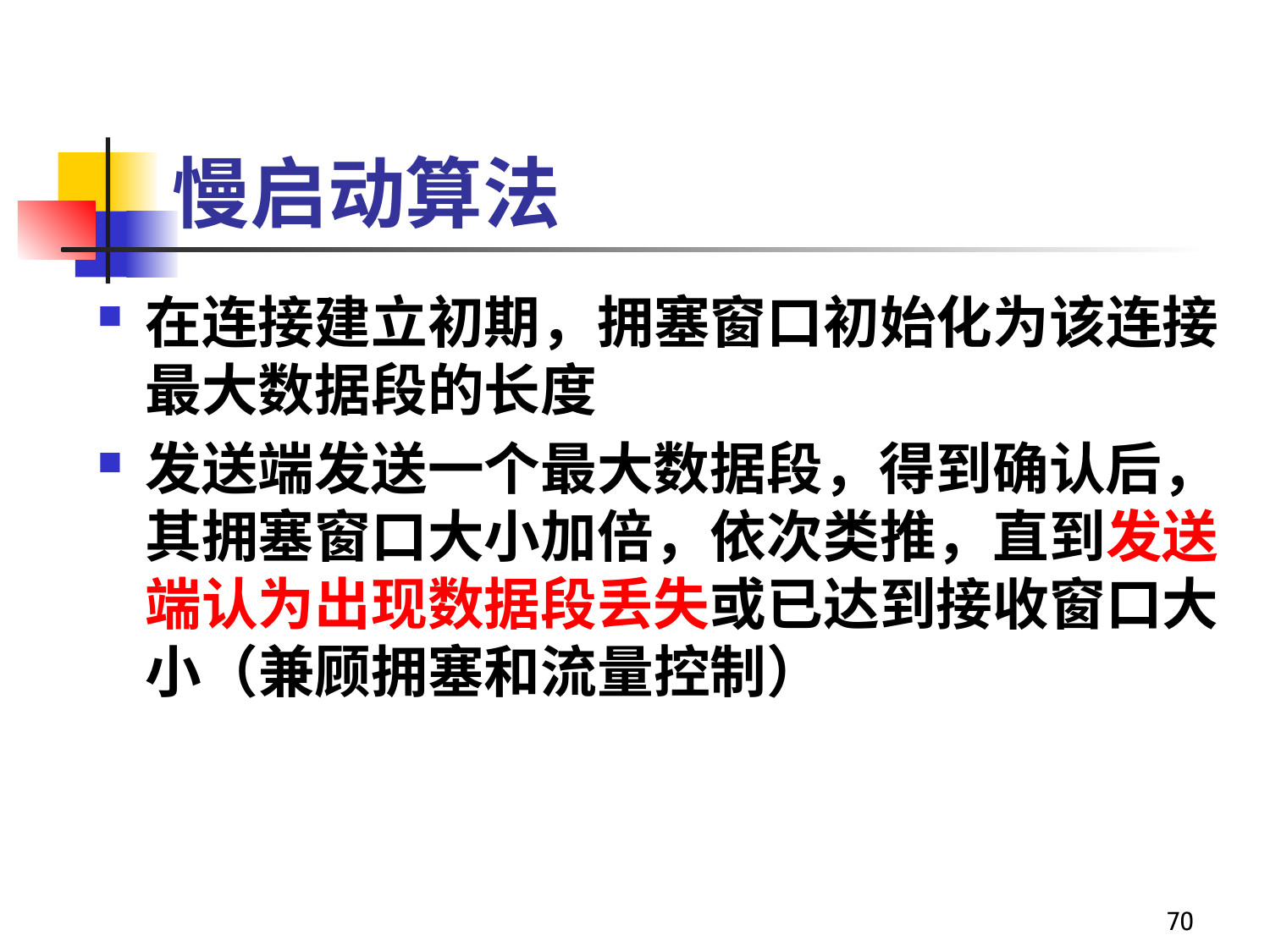

# 慢启动算法
在连接建立初期，拥塞窗口初始化为该连接最大数据段的长度
发送端发送一个最大数据段，得到确认后，其拥塞窗口大小加倍，依次类推，直到发送端认为出现数据段丢失或已达到接收窗口大小（兼顾拥塞和流量控制）
70